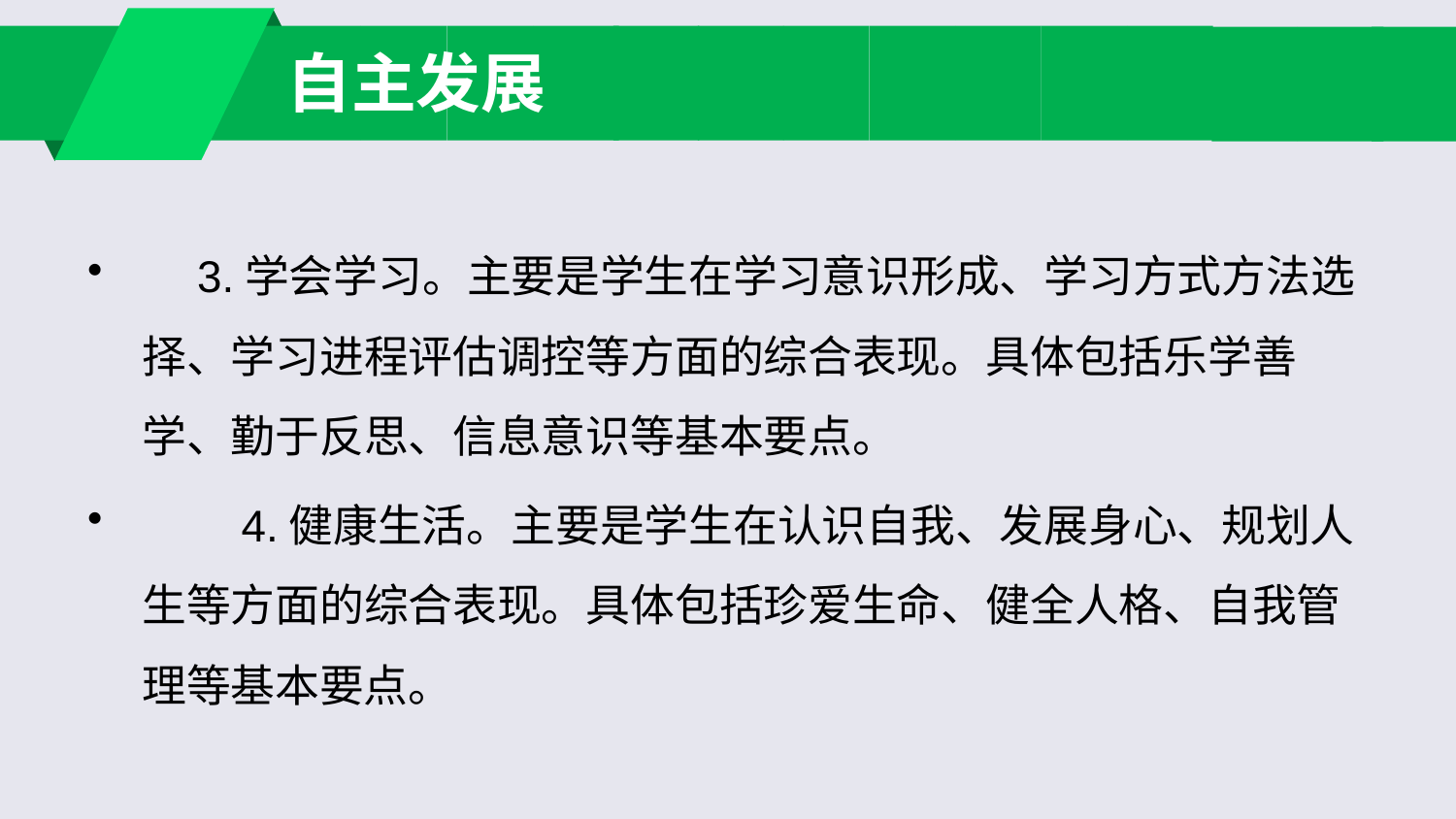

# 自主发展
　3.学会学习。主要是学生在学习意识形成、学习方式方法选择、学习进程评估调控等方面的综合表现。具体包括乐学善学、勤于反思、信息意识等基本要点。
　　4.健康生活。主要是学生在认识自我、发展身心、规划人生等方面的综合表现。具体包括珍爱生命、健全人格、自我管理等基本要点。